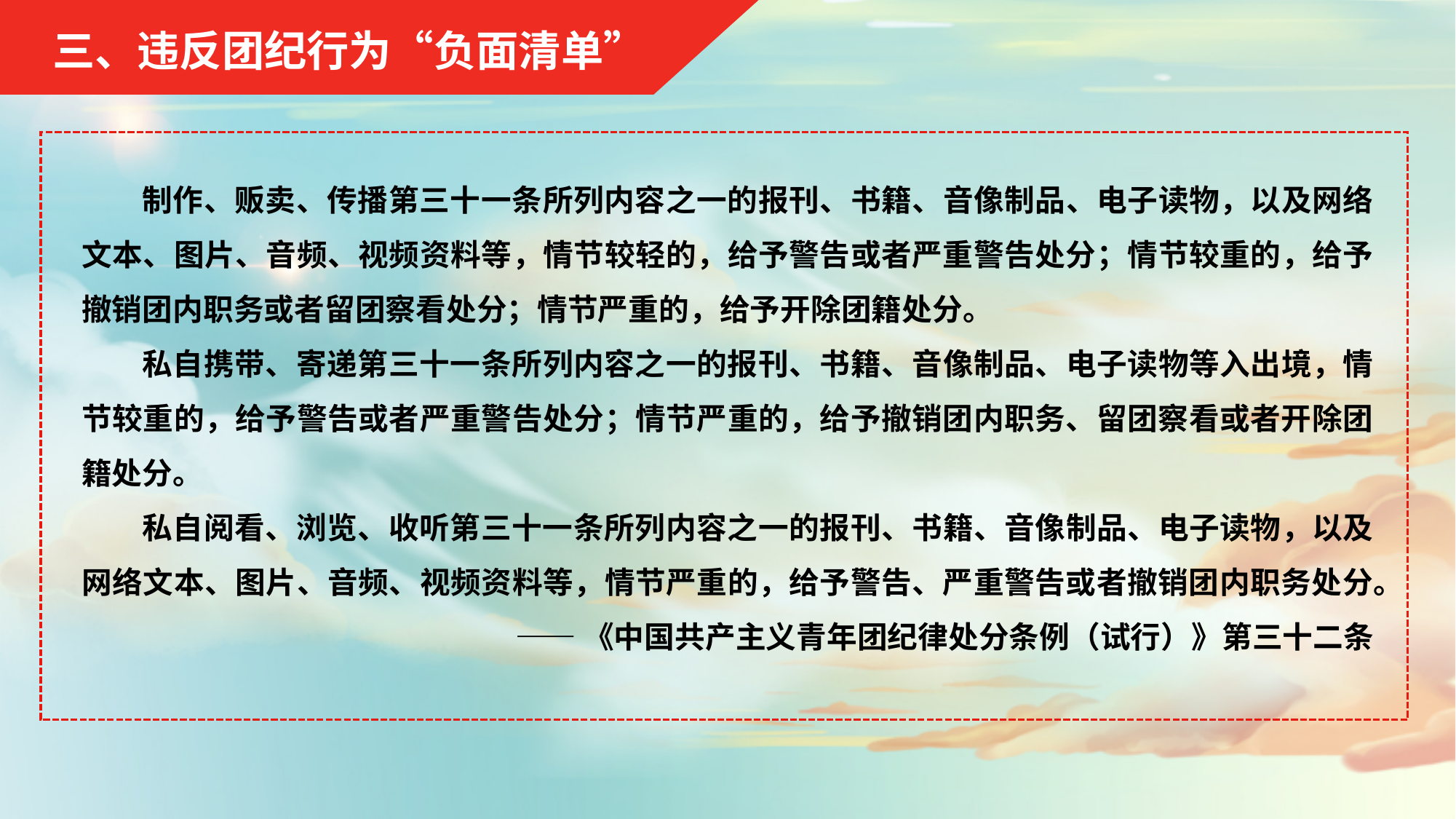

三、违反团纪行为“负面清单”

制作、贩卖、传播第三十一条所列内容之一的报刊、书籍、音像制品、电子读物，以及网络文本、图片、音频、视频资料等，情节较轻的，给予警告或者严重警告处分；情节较重的，给予撤销团内职务或者留团察看处分；情节严重的，给予开除团籍处分。
私自携带、寄递第三十一条所列内容之一的报刊、书籍、音像制品、电子读物等入出境，情节较重的，给予警告或者严重警告处分；情节严重的，给予撤销团内职务、留团察看或者开除团籍处分。
私自阅看、浏览、收听第三十一条所列内容之一的报刊、书籍、音像制品、电子读物，以及网络文本、图片、音频、视频资料等，情节严重的，给予警告、严重警告或者撤销团内职务处分。
——《中国共产主义青年团纪律处分条例（试行）》第三十二条